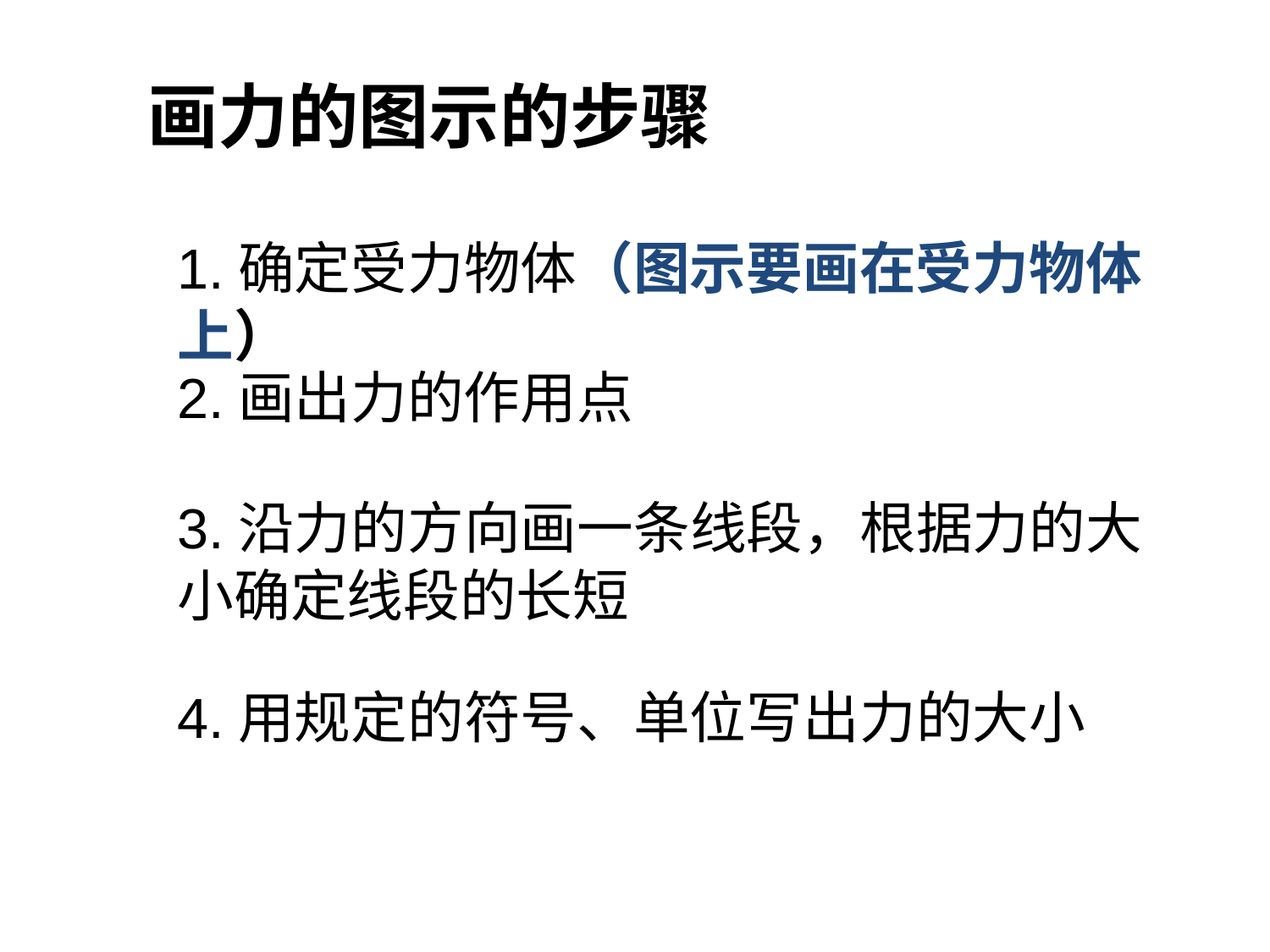

画力的图示的步骤
1.确定受力物体（图示要画在受力物体上）
2.画出力的作用点
3.沿力的方向画一条线段，根据力的大小确定线段的长短
4.用规定的符号、单位写出力的大小